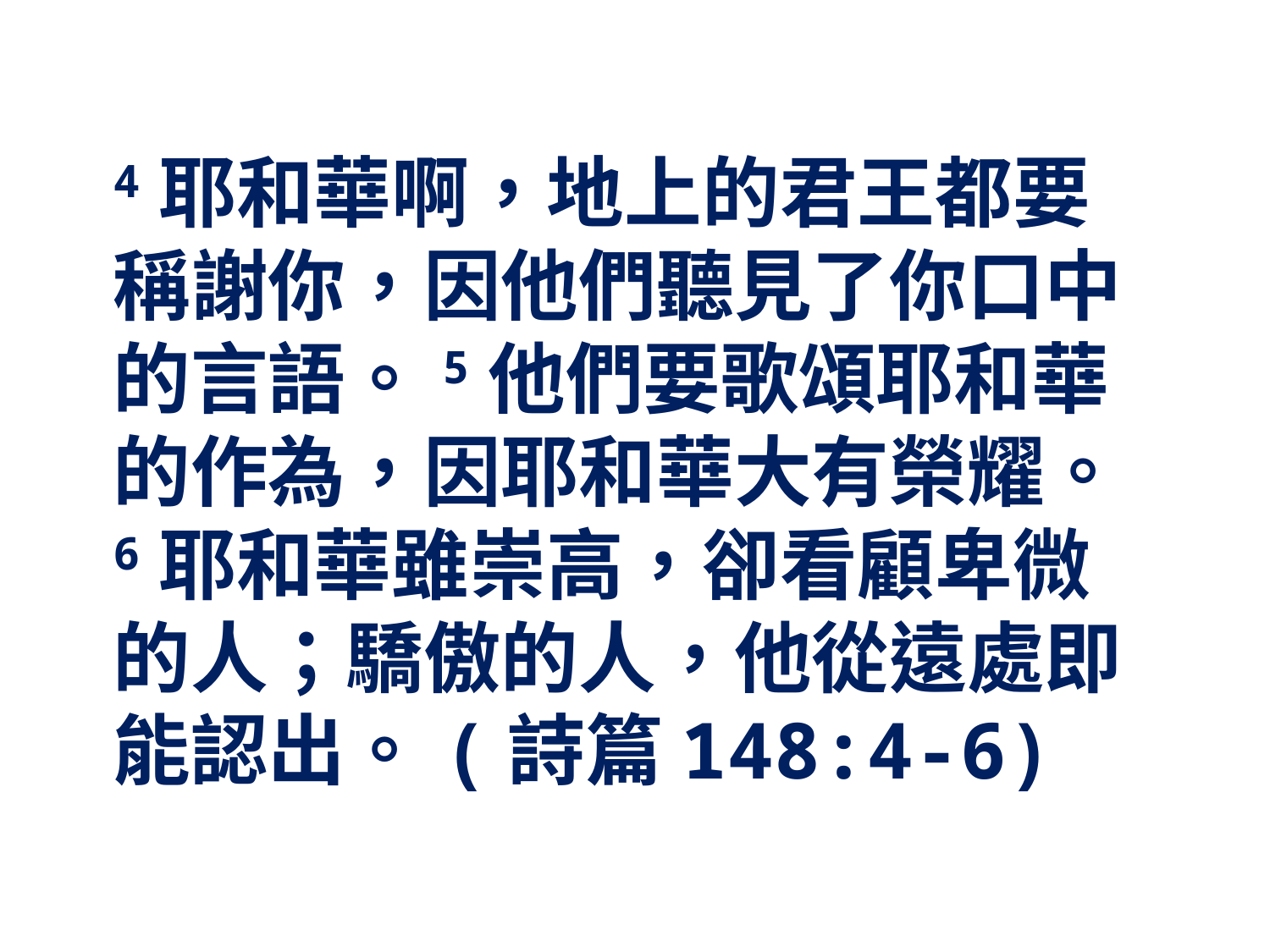

4耶和華啊，地上的君王都要稱謝你，因他們聽見了你口中的言語。5他們要歌頌耶和華的作為，因耶和華大有榮耀。6耶和華雖崇高，卻看顧卑微的人；驕傲的人，他從遠處即能認出。(詩篇148:4-6)